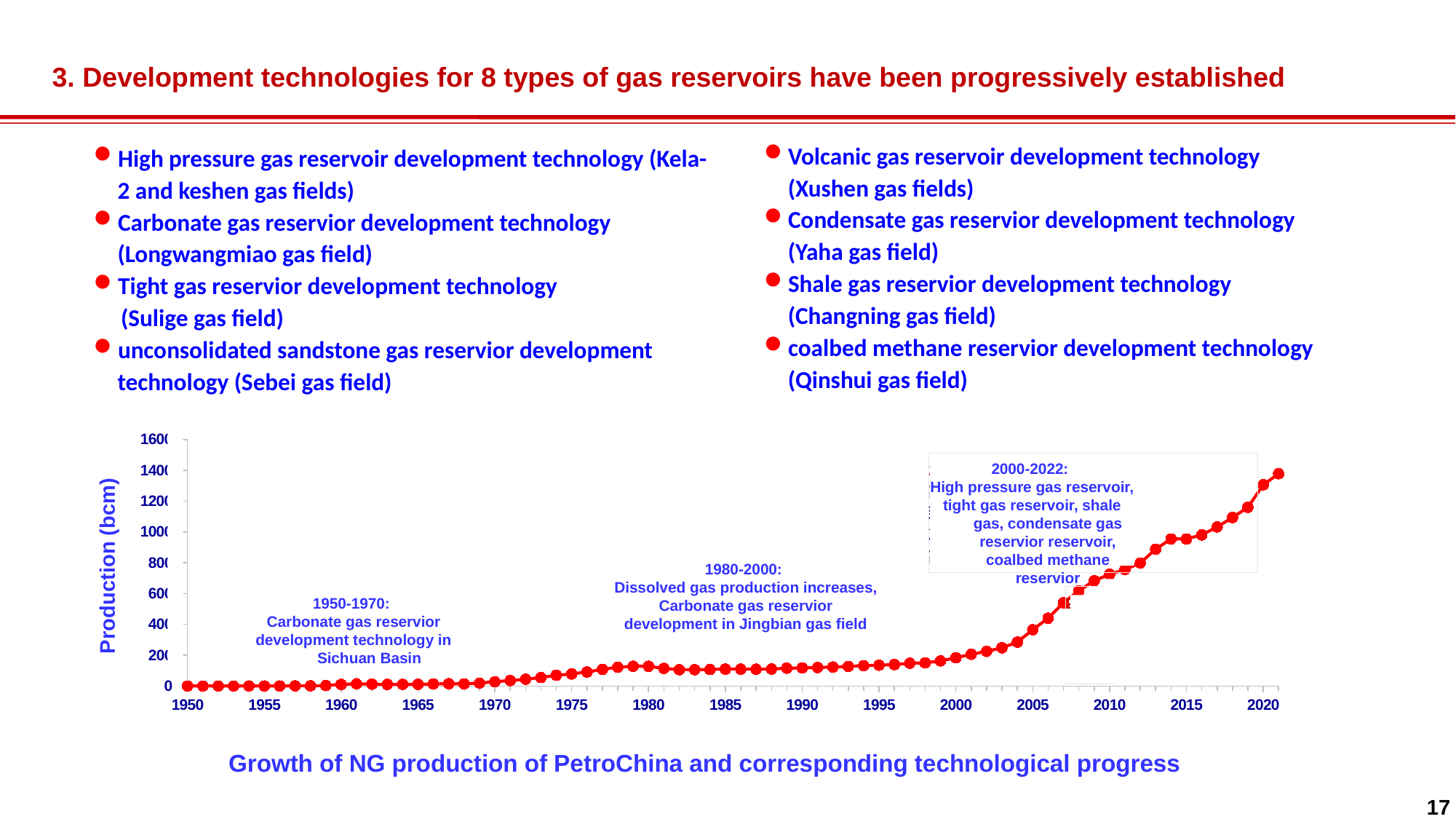

3. Development technologies for 8 types of gas reservoirs have been progressively established
Volcanic gas reservoir development technology (Xushen gas fields)
Condensate gas reservior development technology (Yaha gas field)
Shale gas reservior development technology (Changning gas field)
coalbed methane reservior development technology (Qinshui gas field)
High pressure gas reservoir development technology (Kela-2 and keshen gas fields)
Carbonate gas reservior development technology (Longwangmiao gas field)
Tight gas reservior development technology
     (Sulige gas field)
unconsolidated sandstone gas reservior development technology (Sebei gas field)

### Chart

| Category |  |
|---|---|
2000-2022:
High pressure gas reservoir,
tight gas reservoir, shale gas, condensate gas reservior reservoir, coalbed methane reservior
年产量（亿方）
Production (bcm)
1980-2000:
Dissolved gas production increases,
Carbonate gas reservior
development in Jingbian gas field

1950-1970:
Carbonate gas reservior
development technology in Sichuan Basin

Growth of NG production of PetroChina and corresponding technological progress